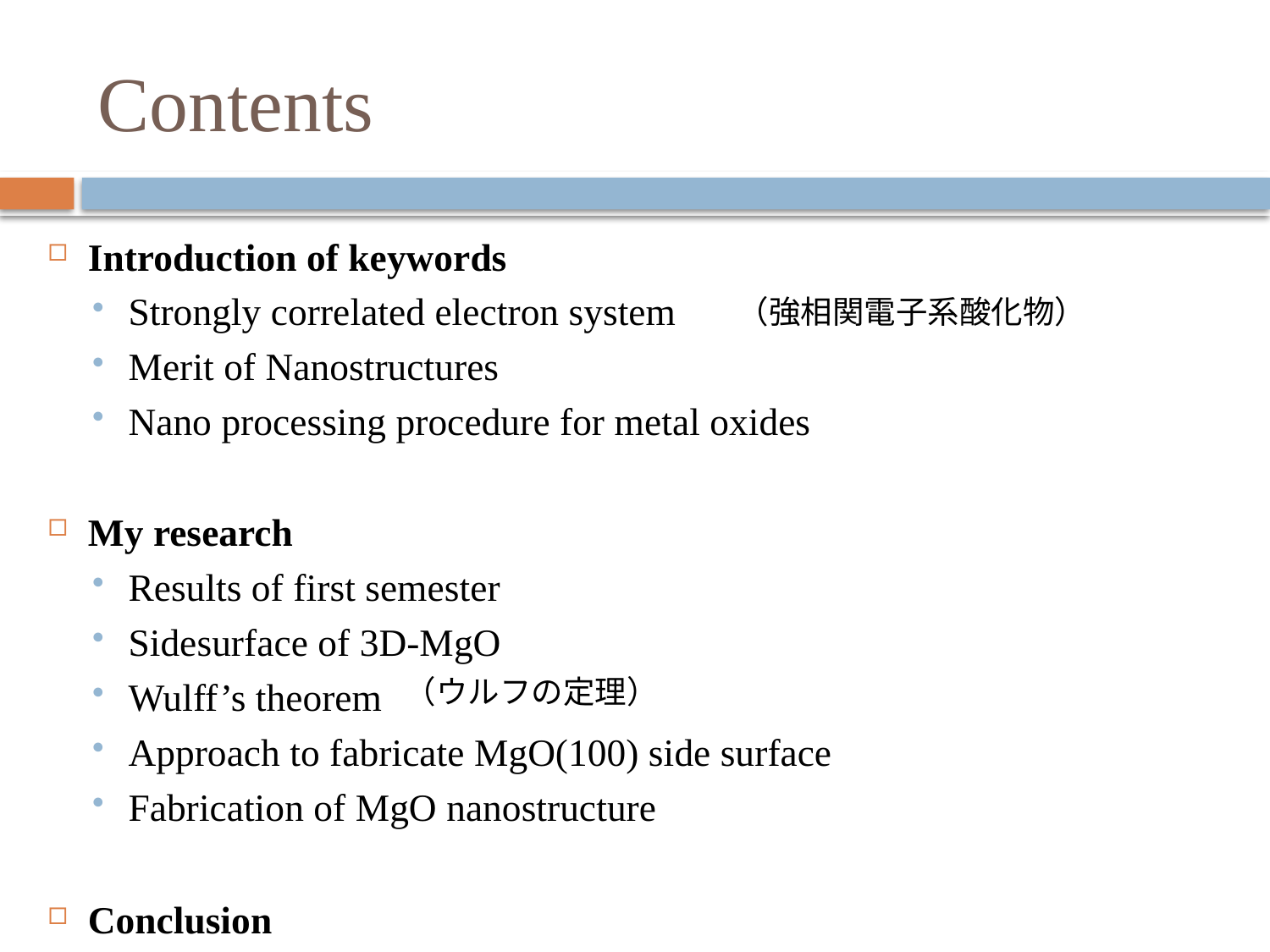

# Contents
Introduction of keywords
Strongly correlated electron system
Merit of Nanostructures
Nano processing procedure for metal oxides

My research
Results of first semester
Sidesurface of 3D-MgO
Wulff’s theorem
Approach to fabricate MgO(100) side surface
Fabrication of MgO nanostructure

Conclusion
（強相関電子系酸化物）
（ウルフの定理）